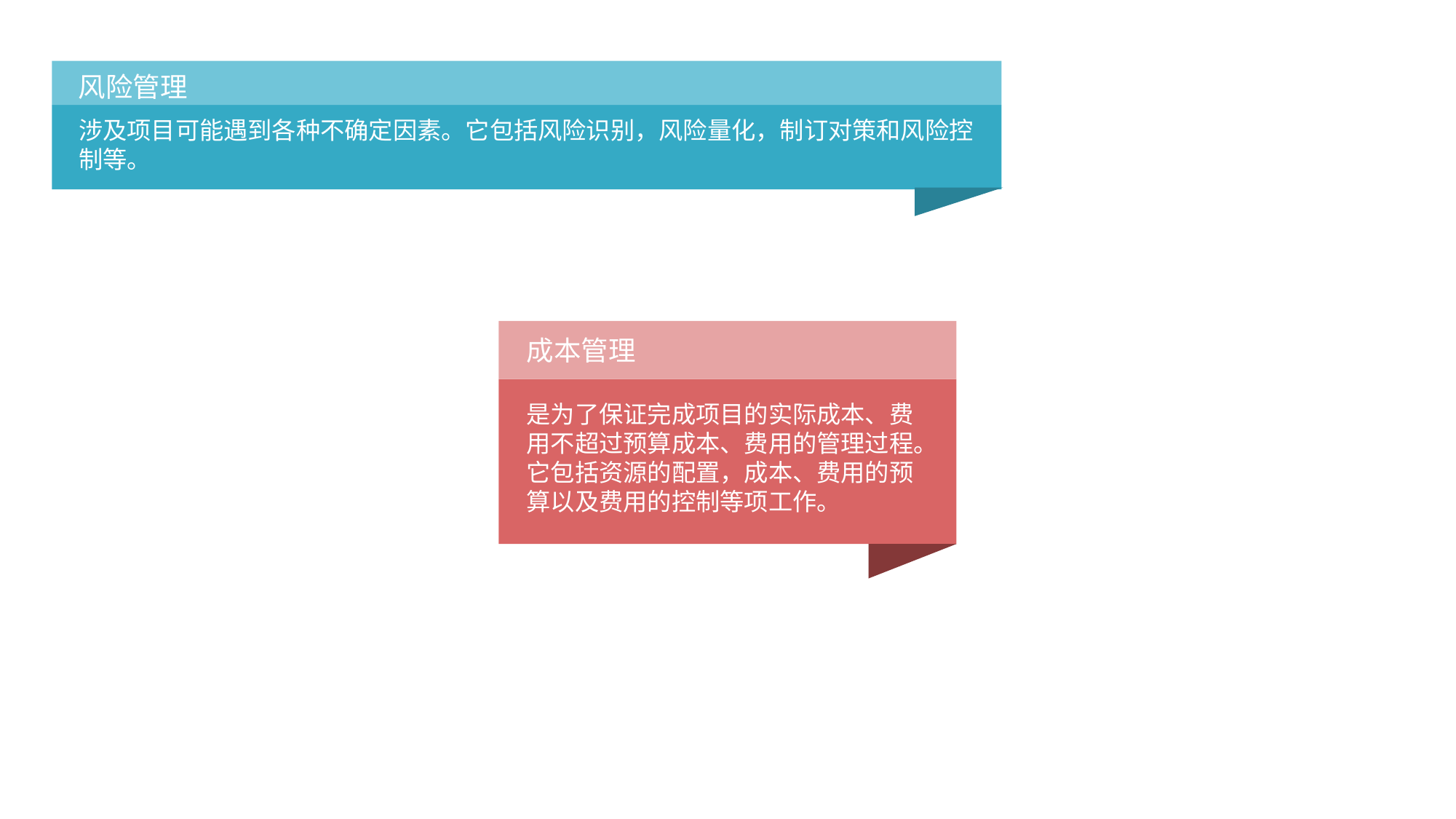

风险管理

涉及项目可能遇到各种不确定因素。它包括风险识别，风险量化，制订对策和风险控制等。

成本管理

是为了保证完成项目的实际成本、费用不超过预算成本、费用的管理过程。它包括资源的配置，成本、费用的预算以及费用的控制等项工作。